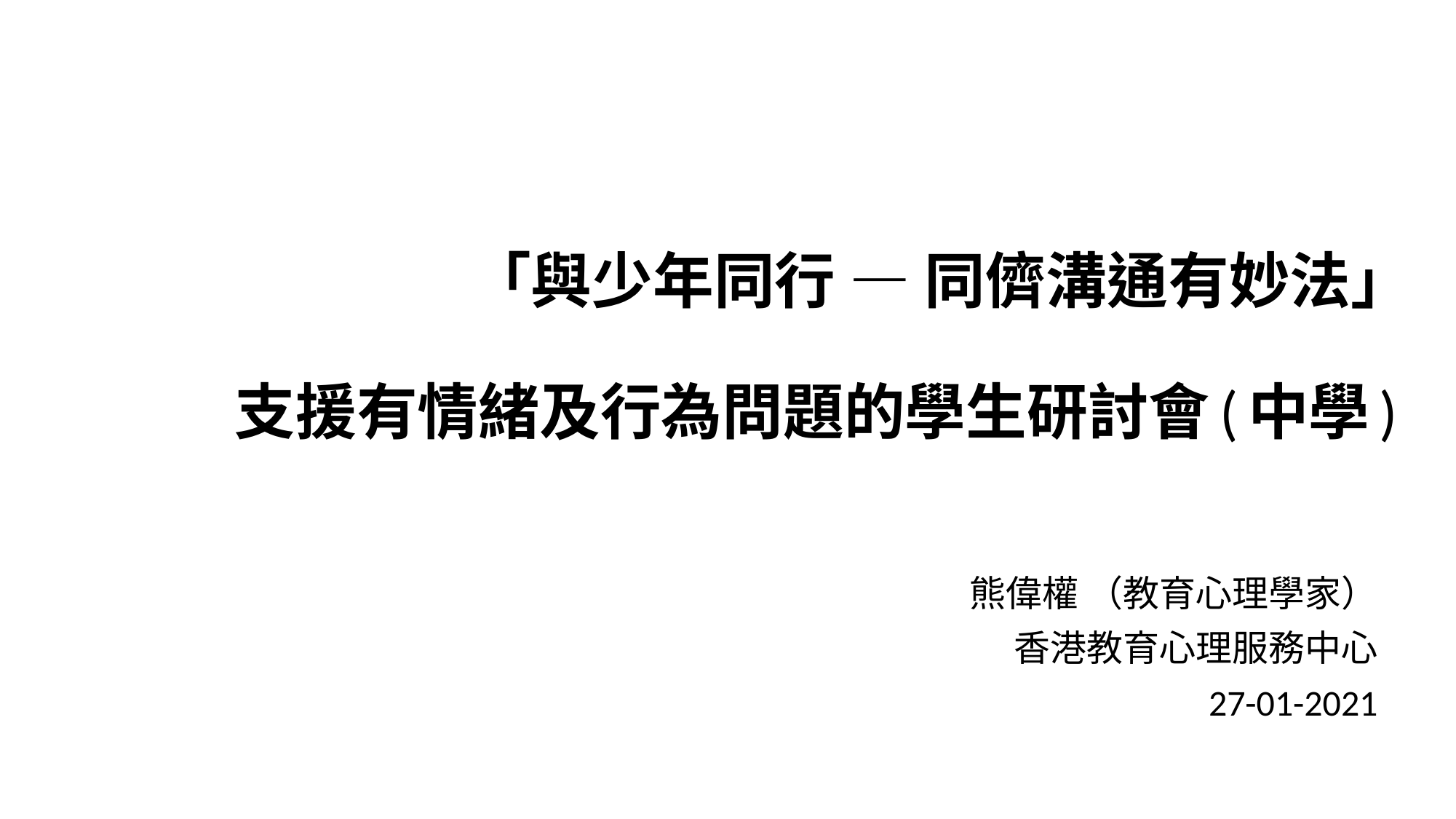

# 「與少年同行 — 同儕溝通有妙法」 支援有情緒及行為問題的學生研討會(中學)
熊偉權 （教育心理學家）
香港教育心理服務中心
27-01-2021